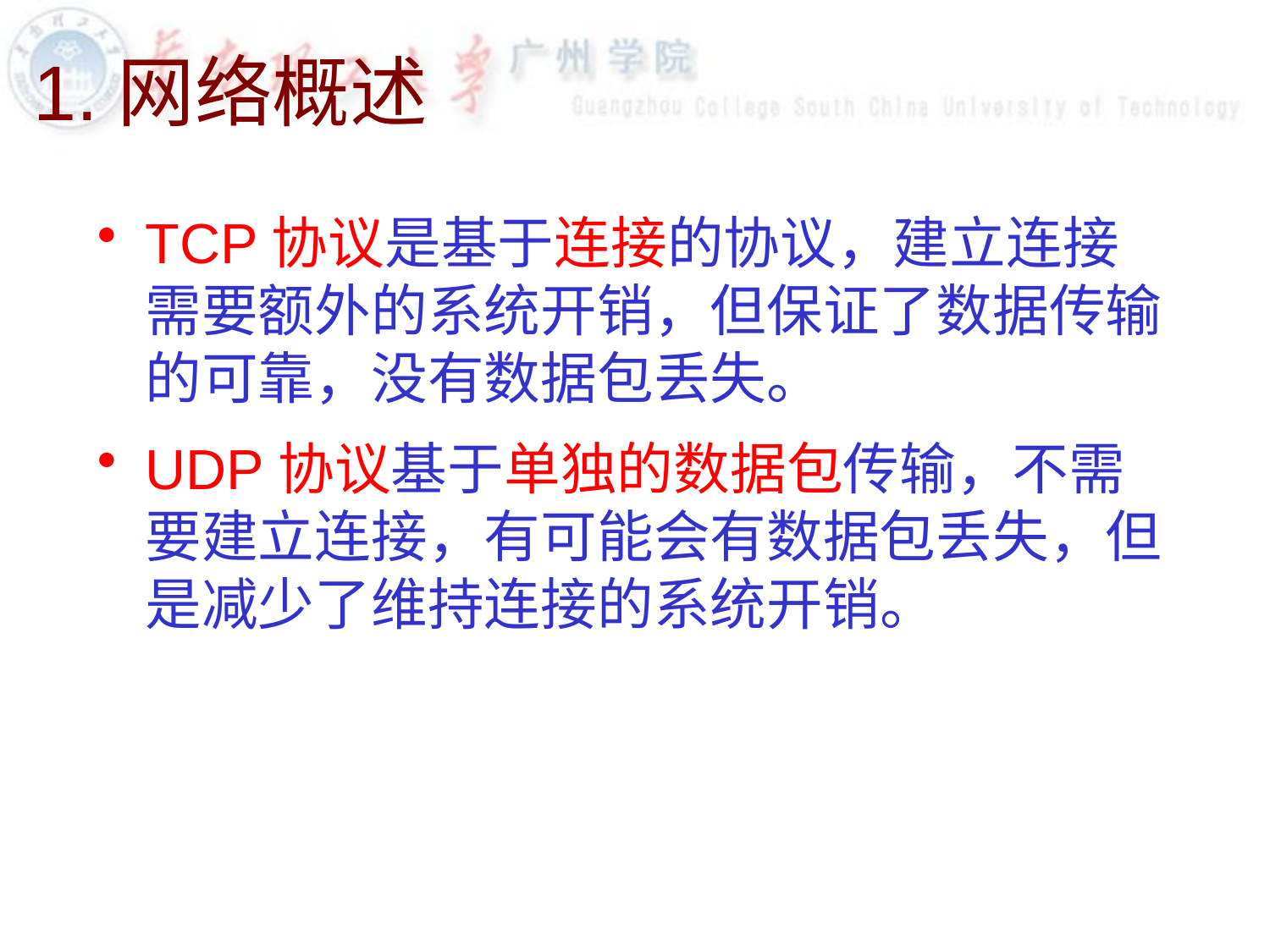

# 1.网络概述
TCP协议是基于连接的协议，建立连接需要额外的系统开销，但保证了数据传输的可靠，没有数据包丢失。
UDP协议基于单独的数据包传输，不需要建立连接，有可能会有数据包丢失，但是减少了维持连接的系统开销。